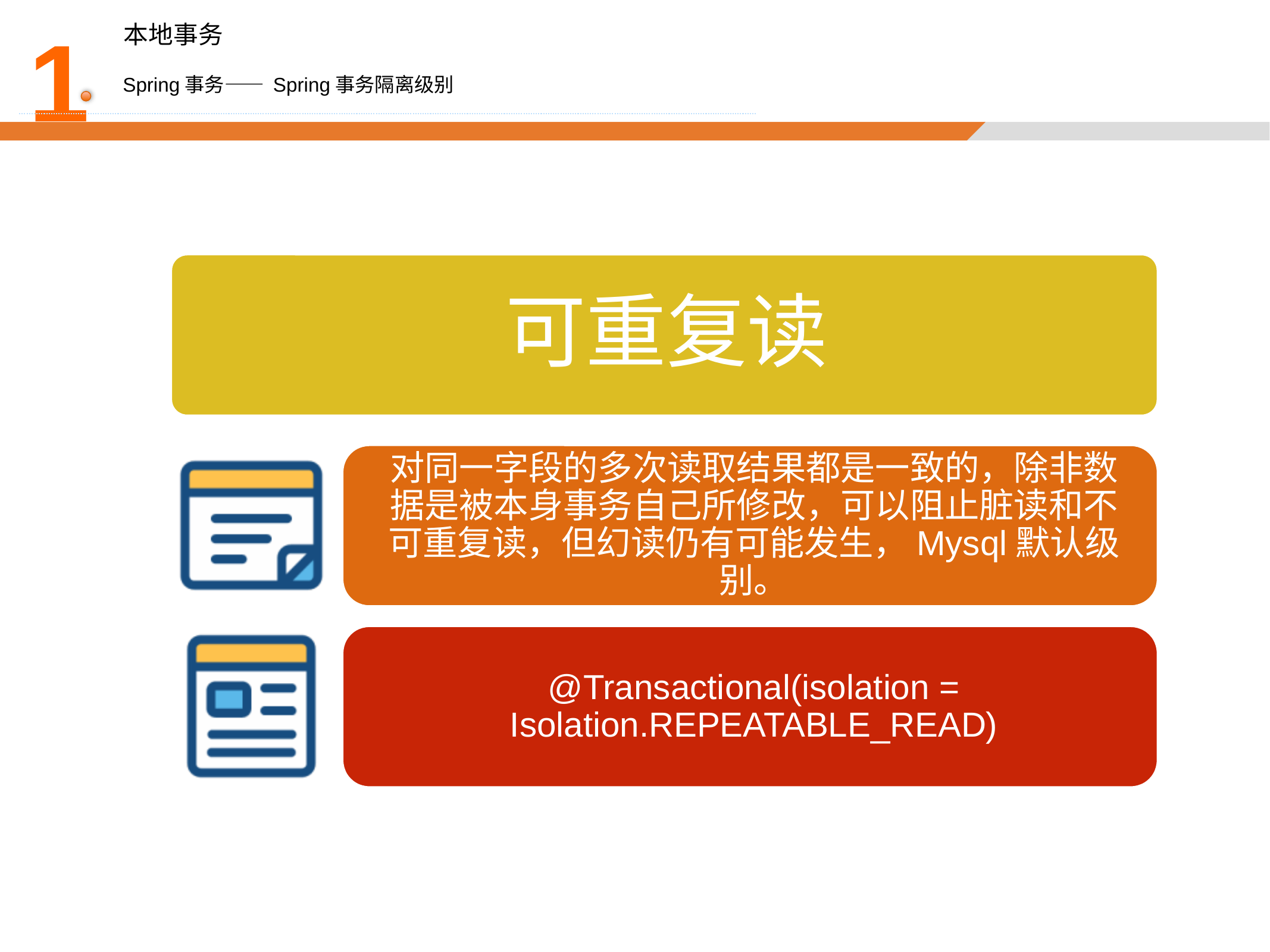

1
本地事务

Spring事务—— Spring事务隔离级别
可重复读
对同一字段的多次读取结果都是一致的，除非数据是被本身事务自己所修改，可以阻止脏读和不可重复读，但幻读仍有可能发生，Mysql默认级别。
@Transactional(isolation = Isolation.REPEATABLE_READ)